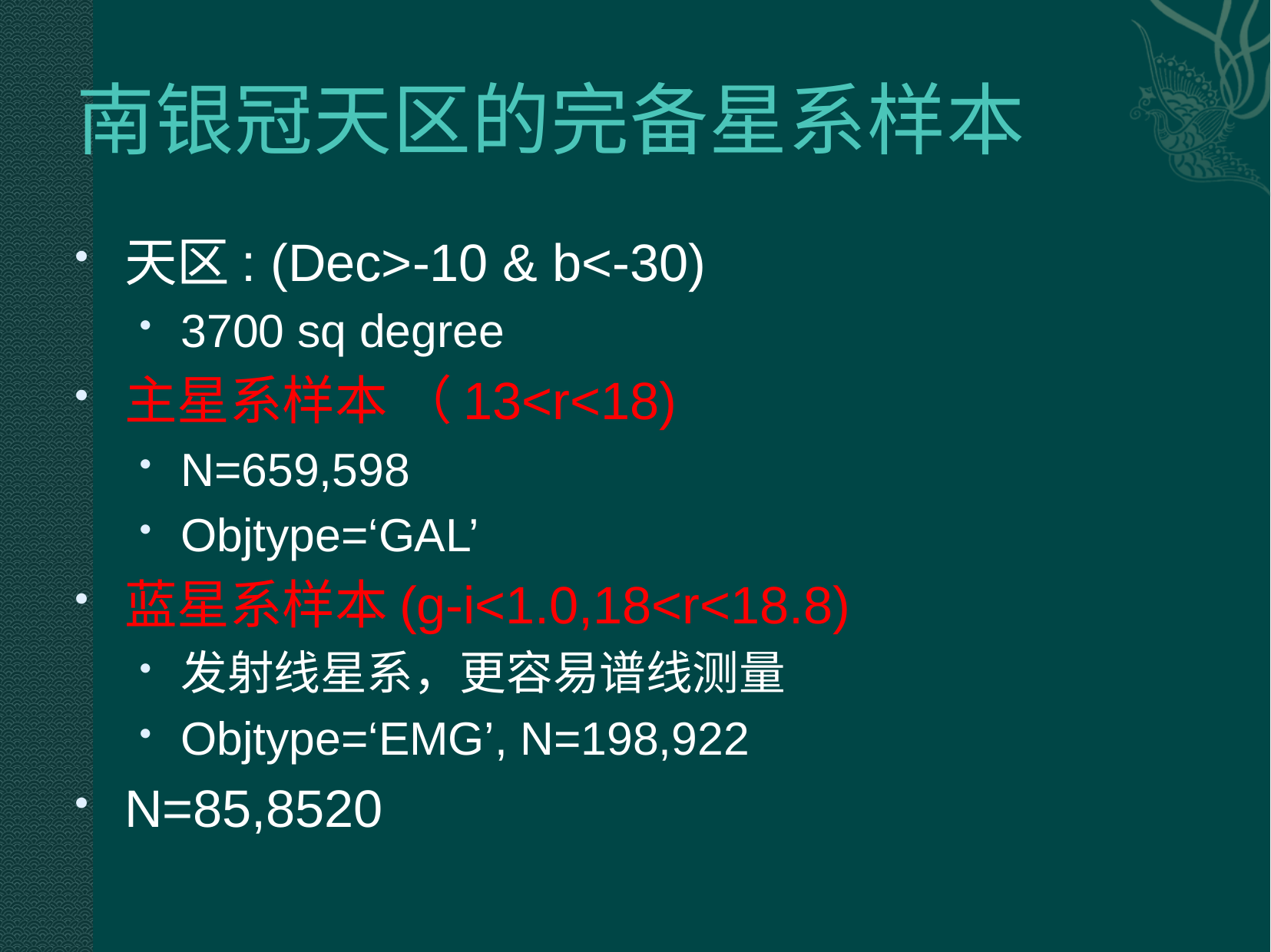

# 南银冠天区的完备星系样本
天区: (Dec>-10 & b<-30)
3700 sq degree
主星系样本 （13<r<18)
N=659,598
Objtype=‘GAL’
蓝星系样本(g-i<1.0,18<r<18.8)
发射线星系，更容易谱线测量
Objtype=‘EMG’, N=198,922
N=85,8520